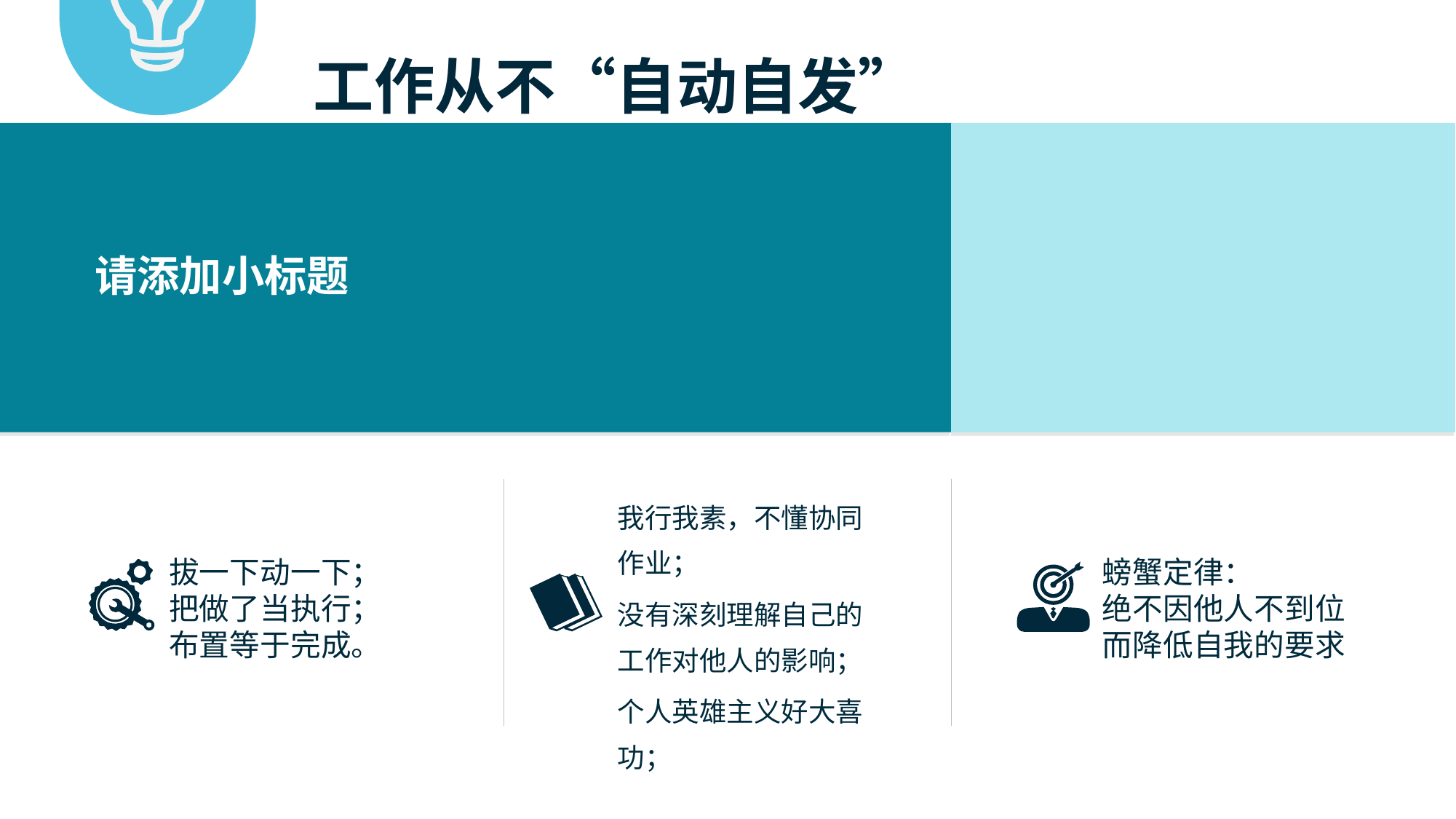

工作从不“自动自发”

请添加小标题
我行我素，不懂协同作业；
没有深刻理解自己的工作对他人的影响；
个人英雄主义好大喜功；
螃蟹定律：
绝不因他人不到位而降低自我的要求
拔一下动一下；
把做了当执行；
布置等于完成。